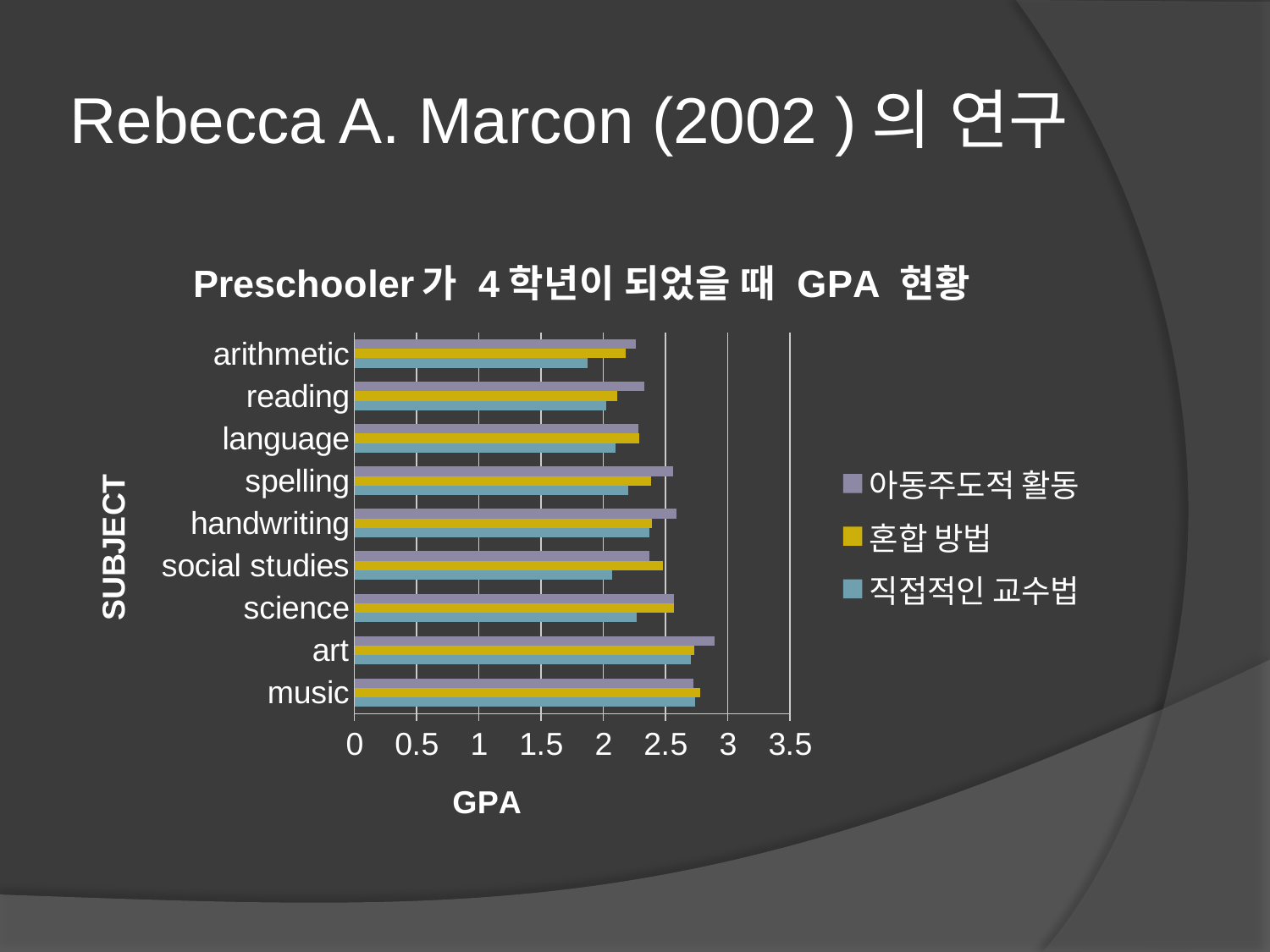

# Rebecca A. Marcon (2002 )의 연구

### Chart: Preschooler가 4학년이 되었을 때 GPA 현황

| Category | 직접적인 교수법 | 혼합 방법 | 아동주도적 활동 |
|---|---|---|---|
| music | 2.74 | 2.7800000000000002 | 2.72 |
| art | 2.7 | 2.73 | 2.8899999999999997 |
| science | 2.27 | 2.57 | 2.57 |
| social studies | 2.07 | 2.48 | 2.3699999999999997 |
| handwriting | 2.3699999999999997 | 2.3899999999999997 | 2.59 |
| spelling | 2.2 | 2.38 | 2.56 |
| language | 2.1 | 2.29 | 2.28 |
| reading | 2.02 | 2.11 | 2.3299999999999996 |
| arithmetic | 1.87 | 2.18 | 2.26 |